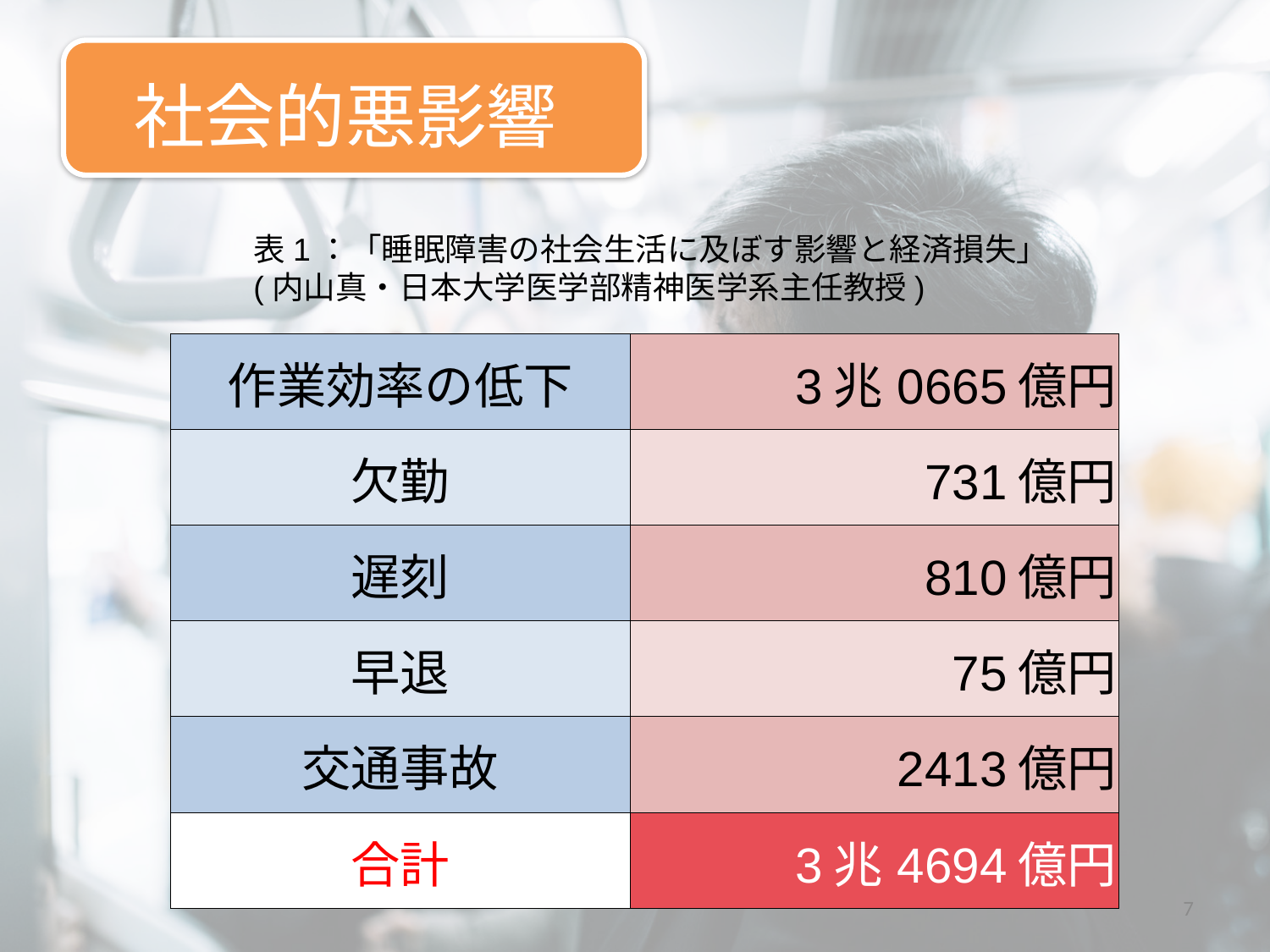

社会的悪影響
表1：「睡眠障害の社会生活に及ぼす影響と経済損失」
(内山真・日本大学医学部精神医学系主任教授)
| 作業効率の低下 | 3兆0665億円 |
| --- | --- |
| 欠勤 | 731億円 |
| 遅刻 | 810億円 |
| 早退 | 75億円 |
| 交通事故 | 2413億円 |
| 合計 | 3兆4694億円 |
7